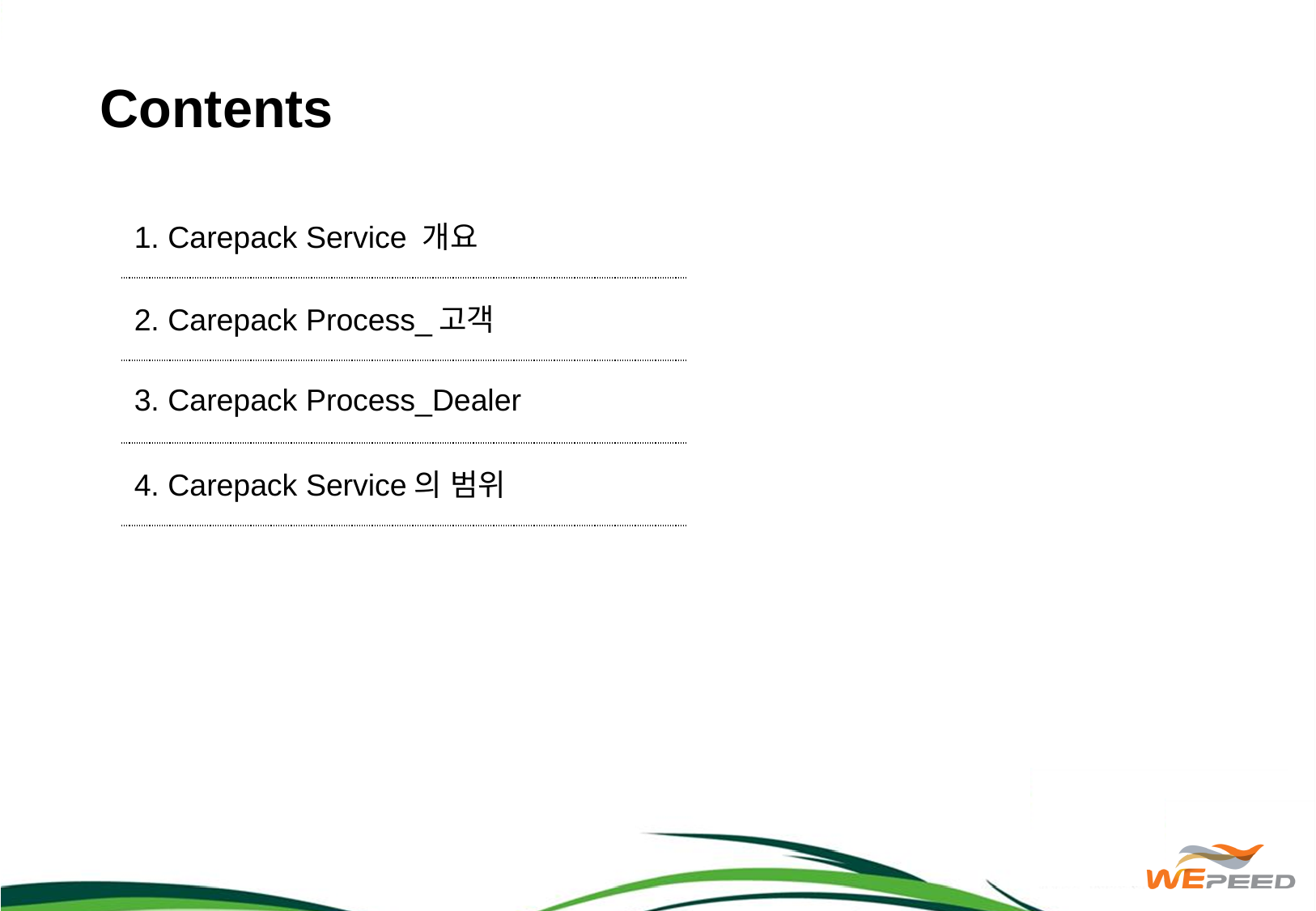

Contents
| 1. Carepack Service 개요 |
| --- |
| 2. Carepack Process\_고객 |
| 3. Carepack Process\_Dealer |
| 4. Carepack Service의 범위 |